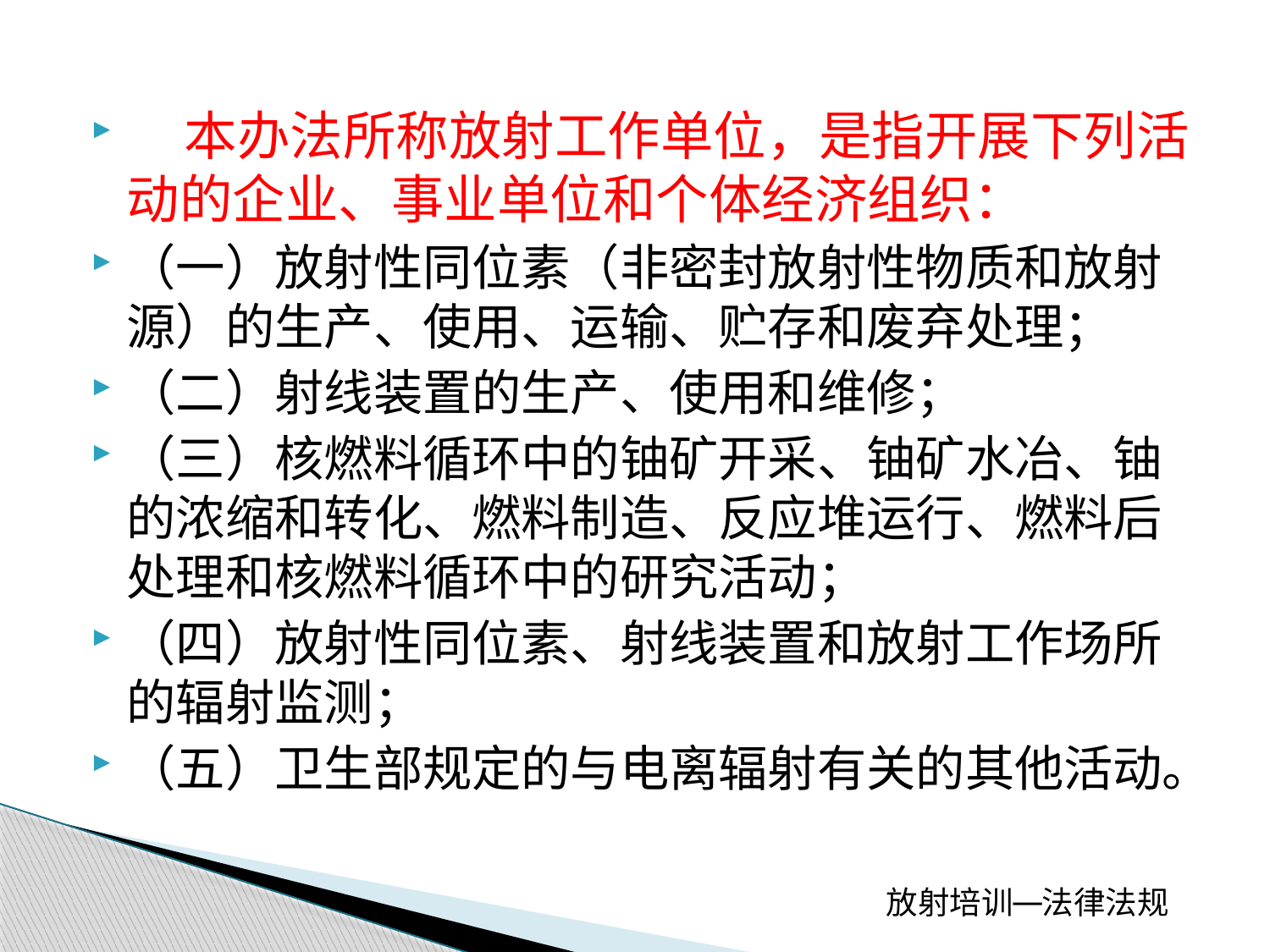

#
    本办法所称放射工作单位，是指开展下列活动的企业、事业单位和个体经济组织：
（一）放射性同位素（非密封放射性物质和放射源）的生产、使用、运输、贮存和废弃处理；
（二）射线装置的生产、使用和维修；
（三）核燃料循环中的铀矿开采、铀矿水冶、铀的浓缩和转化、燃料制造、反应堆运行、燃料后处理和核燃料循环中的研究活动；
（四）放射性同位素、射线装置和放射工作场所的辐射监测；
（五）卫生部规定的与电离辐射有关的其他活动。

放射培训—法律法规